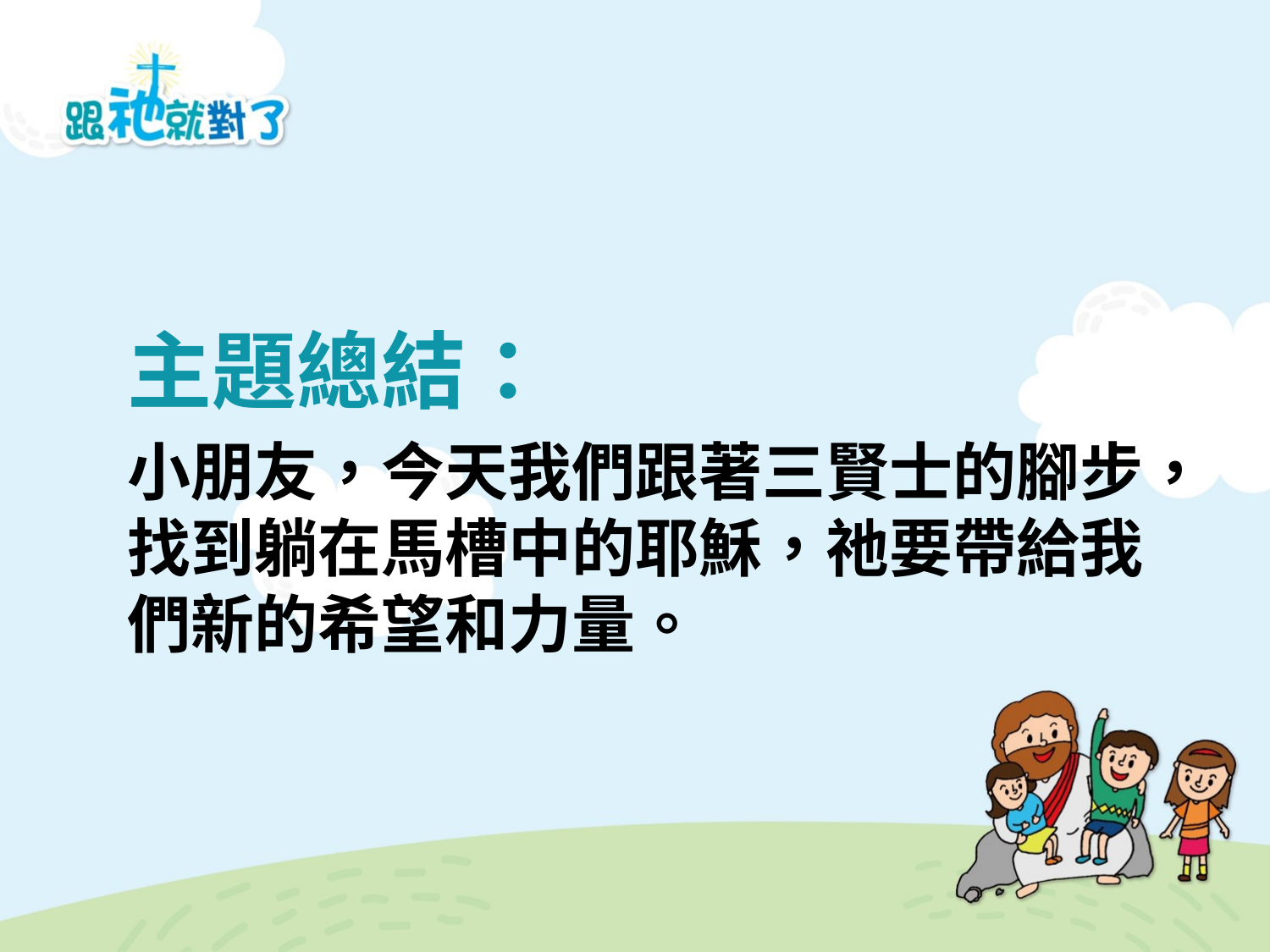

主題總結：
小朋友，今天我們跟著三賢士的腳步，找到躺在馬槽中的耶穌，祂要帶給我們新的希望和力量。